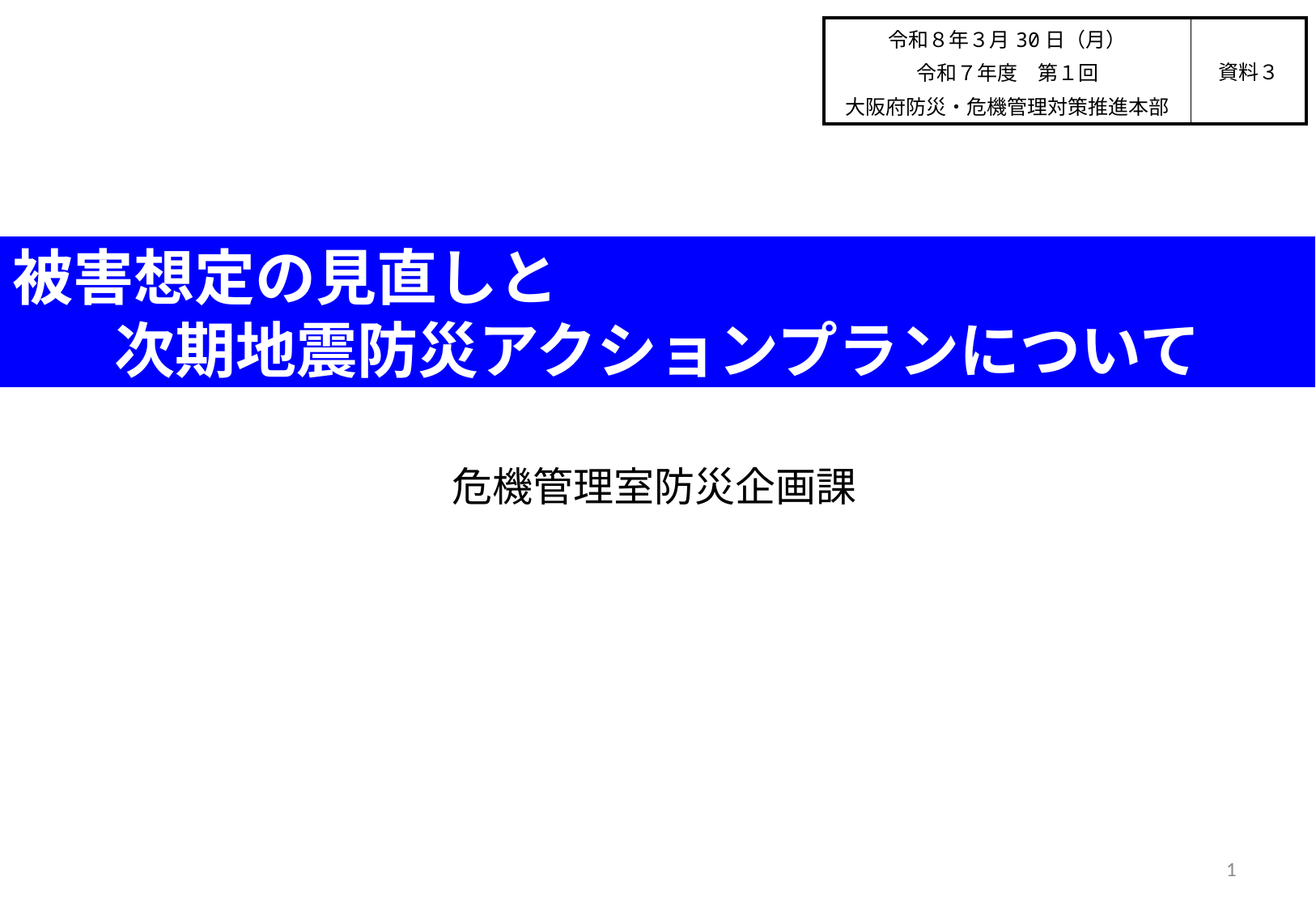

| 令和８年３月30日（月） 令和７年度　第１回 大阪府防災・危機管理対策推進本部 | 資料３ |
| --- | --- |
被害想定の見直しと
次期地震防災アクションプランについて
危機管理室防災企画課
1